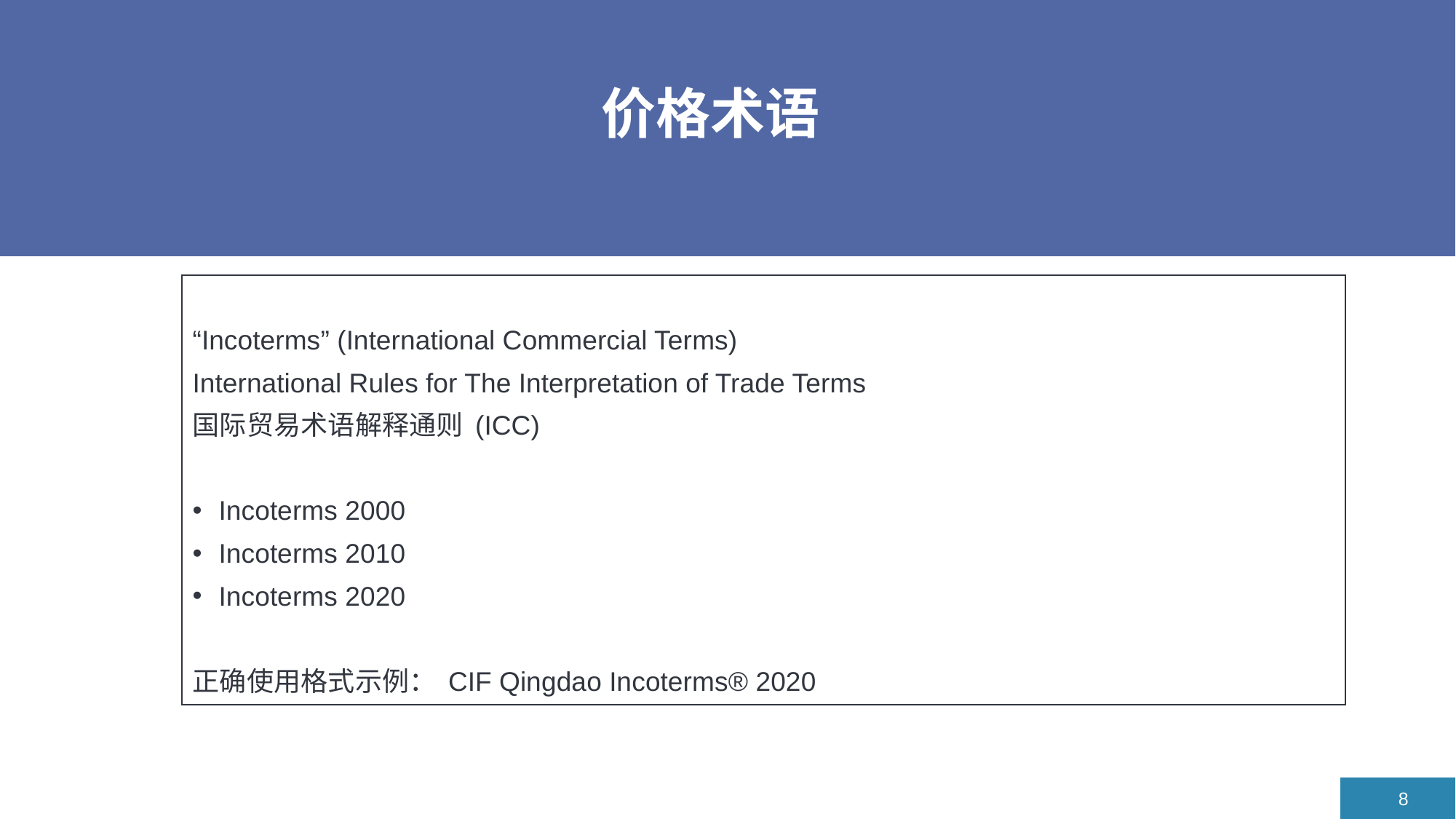

# 价格术语

“Incoterms” (International Commercial Terms)
International Rules for The Interpretation of Trade Terms
国际贸易术语解释通则 (ICC)

Incoterms 2000
Incoterms 2010
Incoterms 2020

正确使用格式示例： CIF Qingdao Incoterms® 2020

8